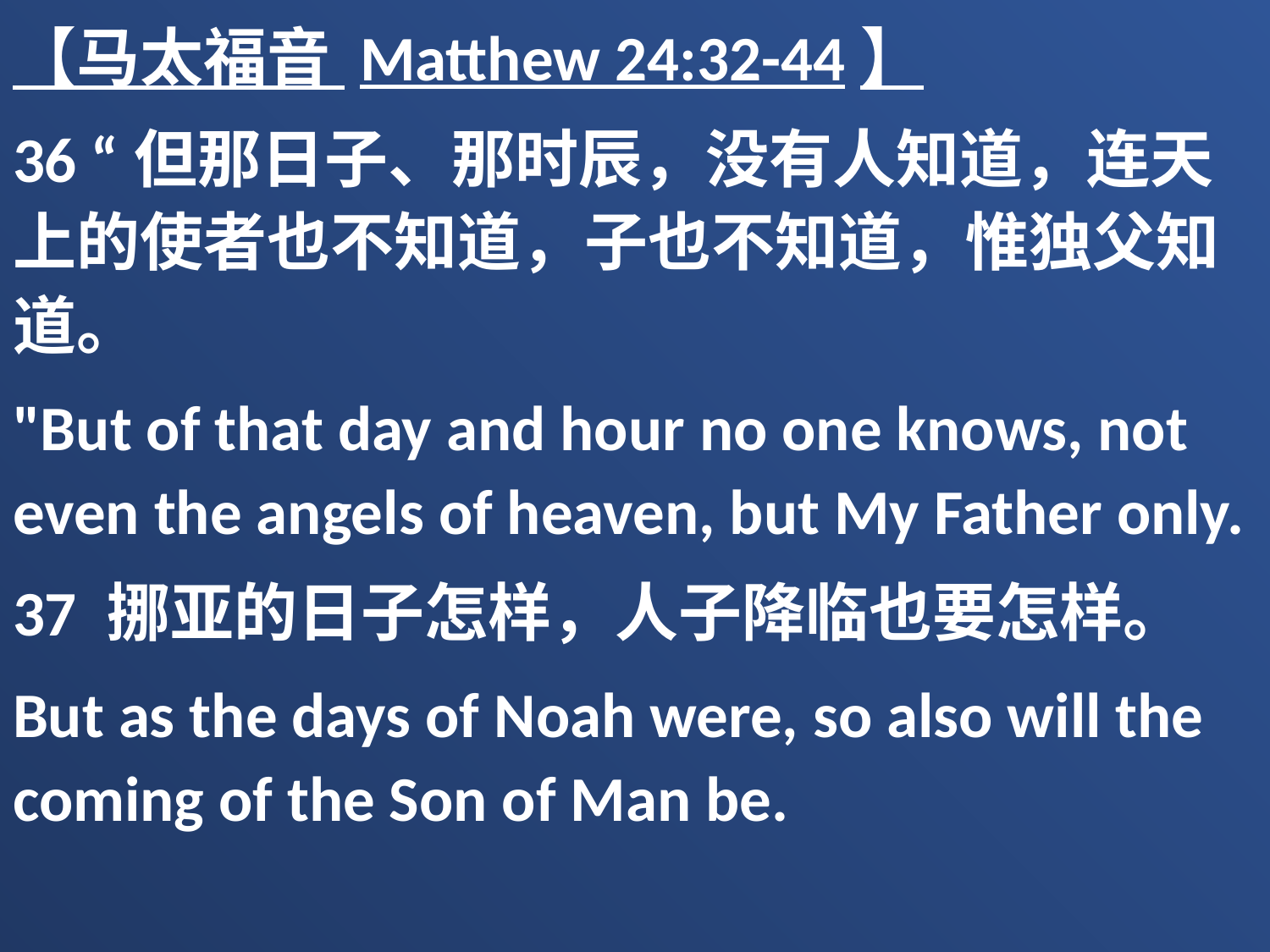

【马太福音 Matthew 24:32-44】
36 “但那日子、那时辰，没有人知道，连天上的使者也不知道，子也不知道，惟独父知道。
"But of that day and hour no one knows, not even the angels of heaven, but My Father only.
37 挪亚的日子怎样，人子降临也要怎样。
But as the days of Noah were, so also will the coming of the Son of Man be.